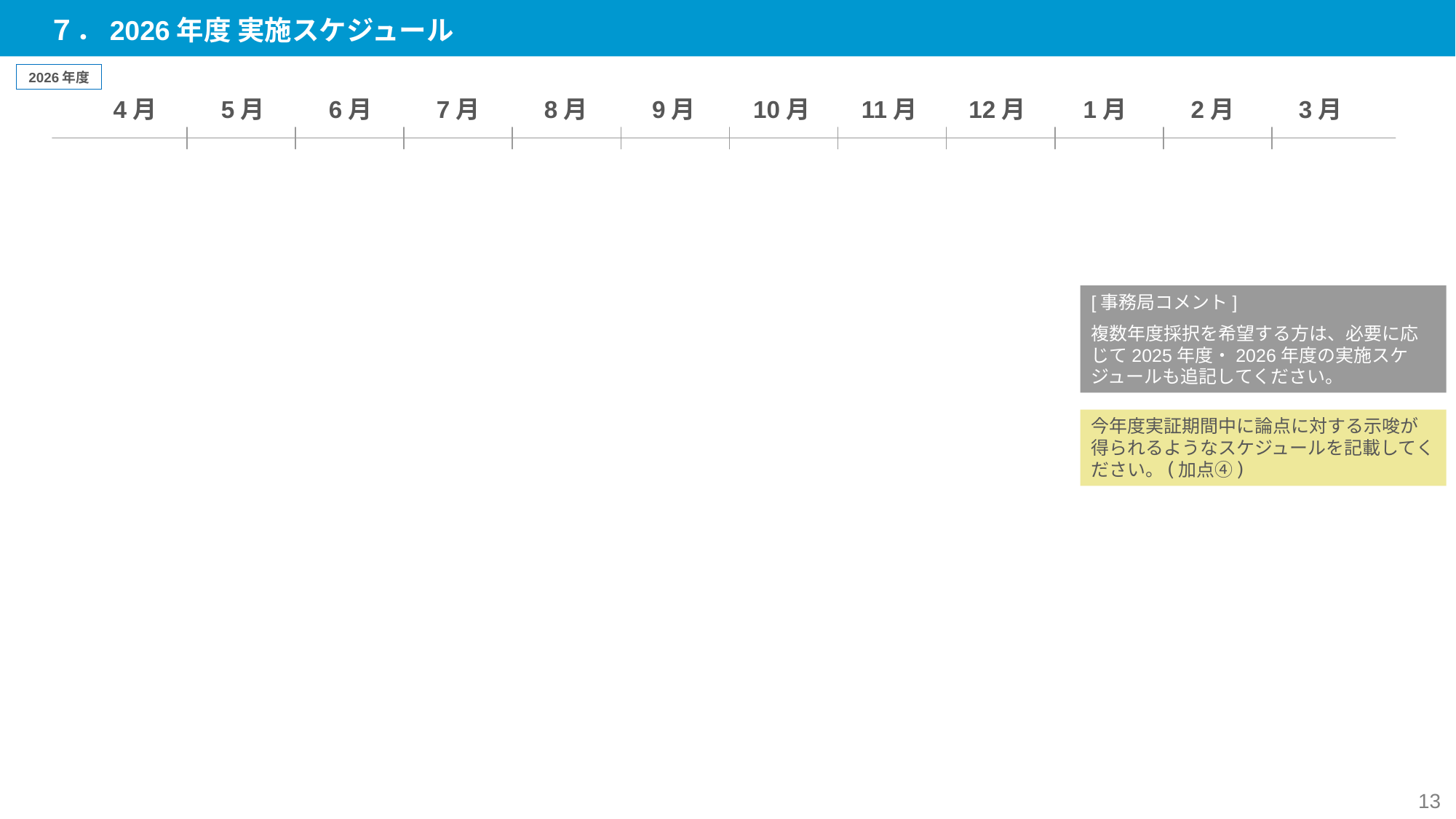

７．2026年度 実施スケジュール
2026年度
4月
5月
6月
7月
8月
9月
10月
11月
12月
1月
2月
3月
[事務局コメント]
複数年度採択を希望する方は、必要に応じて2025年度・2026年度の実施スケジュールも追記してください。
今年度実証期間中に論点に対する示唆が得られるようなスケジュールを記載してください。(加点④)